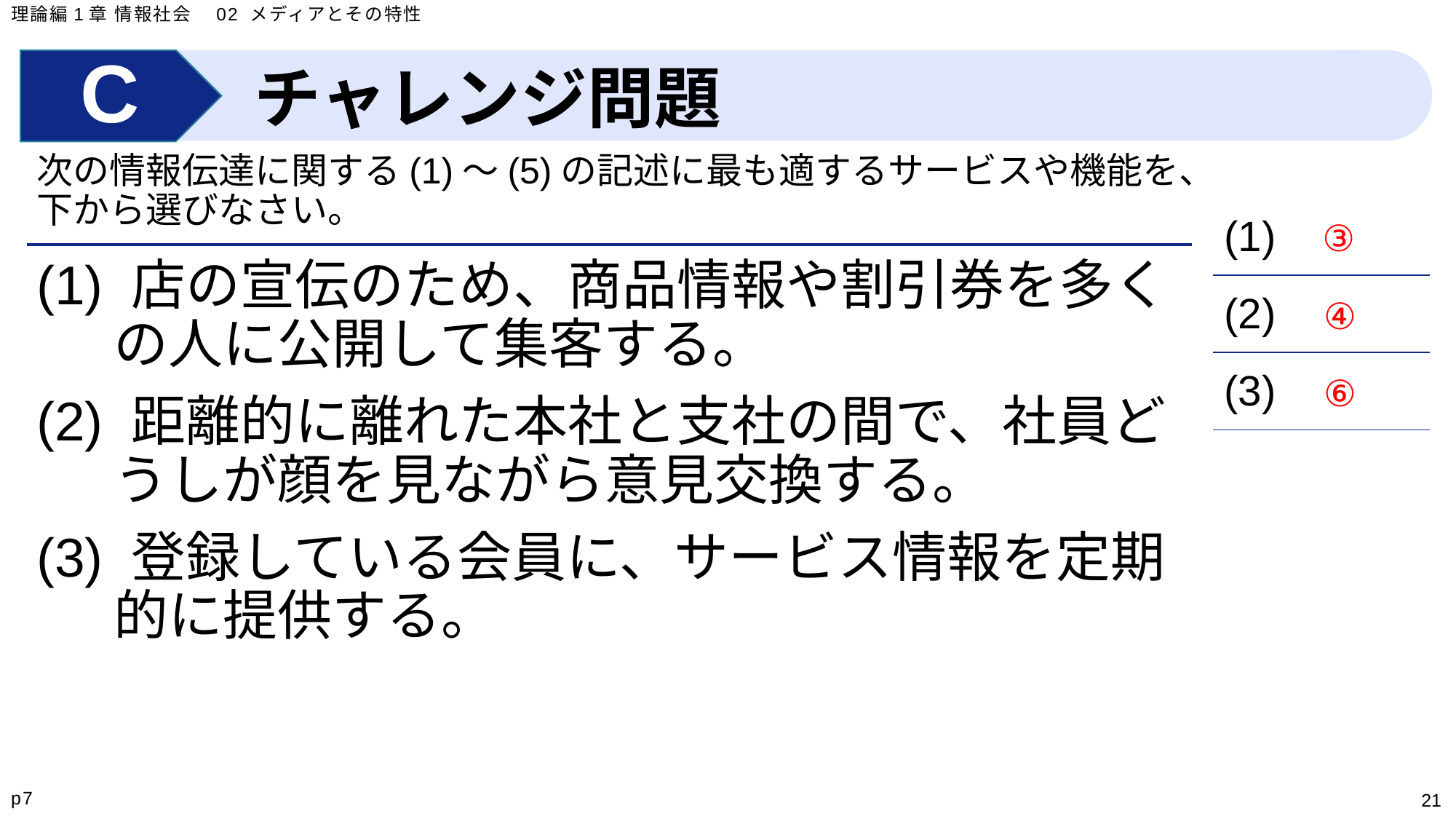

理論編1章 情報社会　02 メディアとその特性
チャレンジ問題
次の情報伝達に関する(1)～(5)の記述に最も適するサービスや機能を、下から選びなさい。
| (1) |
| --- |
| (2) |
| (3) |
③
(1) 店の宣伝のため、商品情報や割引券を多くの人に公開して集客する。
(2) 距離的に離れた本社と支社の間で、社員どうしが顔を見ながら意見交換する。
(3) 登録している会員に、サービス情報を定期的に提供する。
④
⑥
p7
21